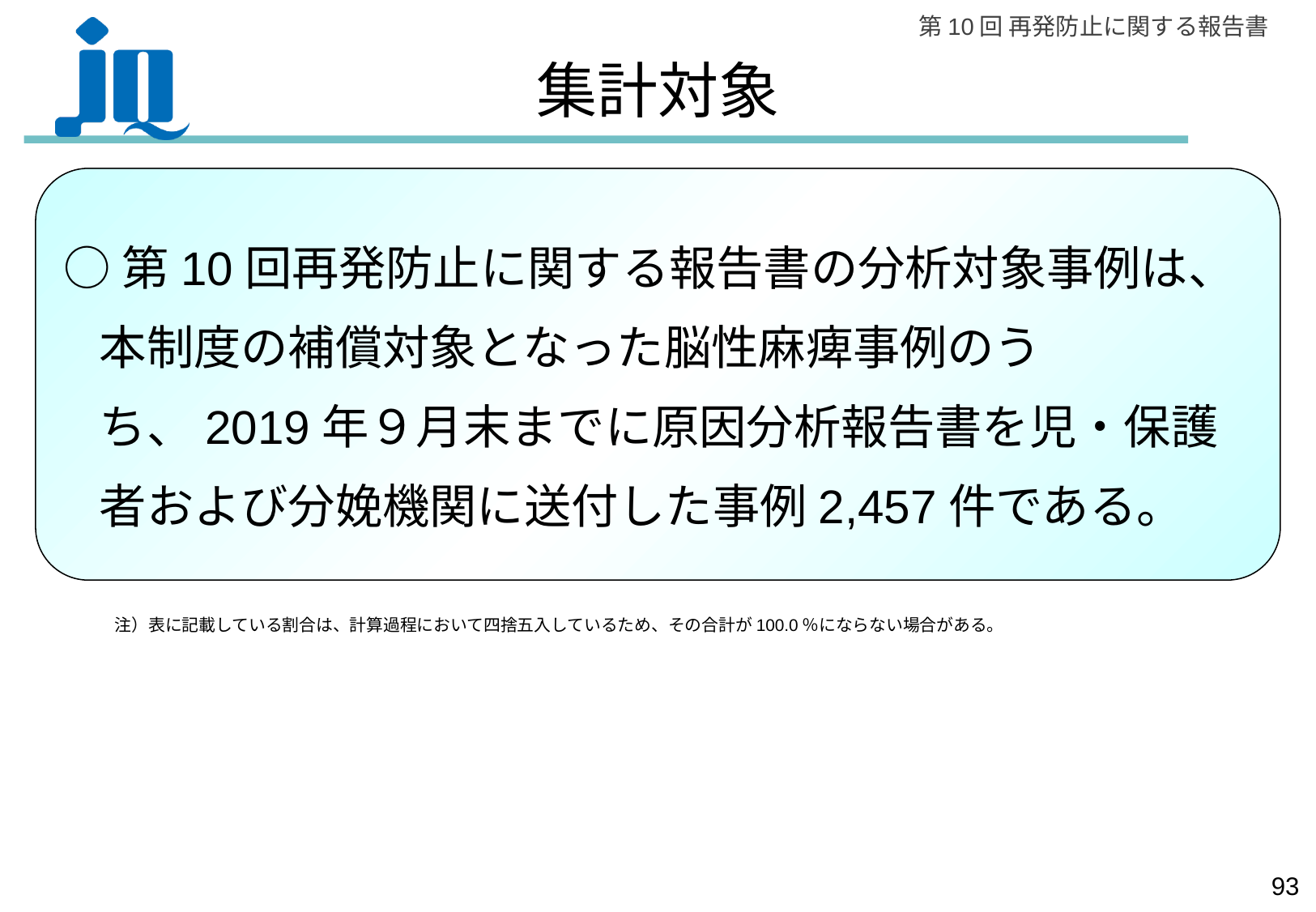

# 集計対象
○第10回再発防止に関する報告書の分析対象事例は、本制度の補償対象となった脳性麻痺事例のうち、2019年９月末までに原因分析報告書を児・保護者および分娩機関に送付した事例2,457件である。
注）表に記載している割合は、計算過程において四捨五入しているため、その合計が100.0％にならない場合がある。
93